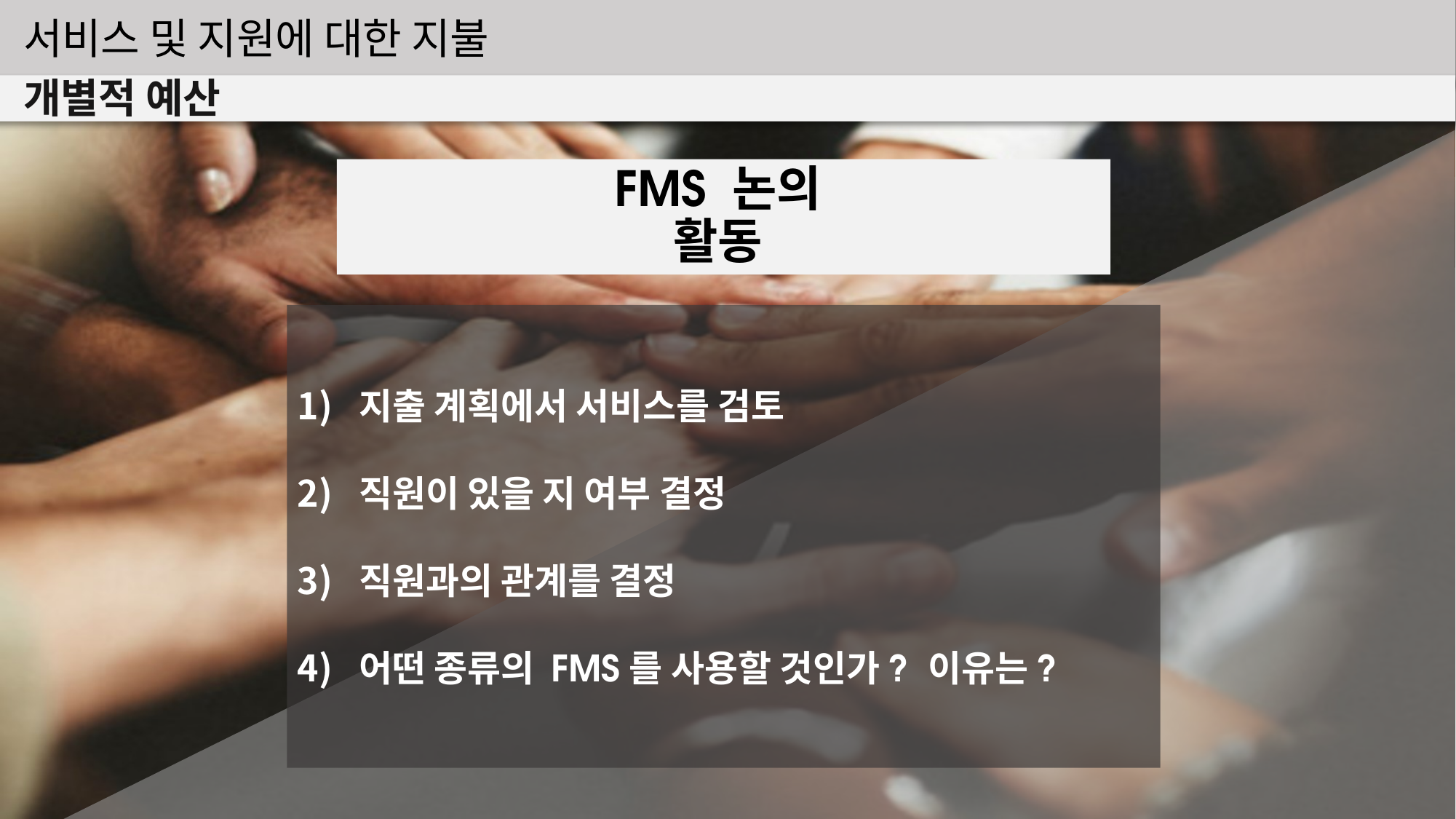

서비스 및 지원에 대한 지불
개별적 예산
FMS 논의
활동
지출 계획에서 서비스를 검토

직원이 있을 지 여부 결정

직원과의 관계를 결정

어떤 종류의 FMS를 사용할 것인가? 이유는?